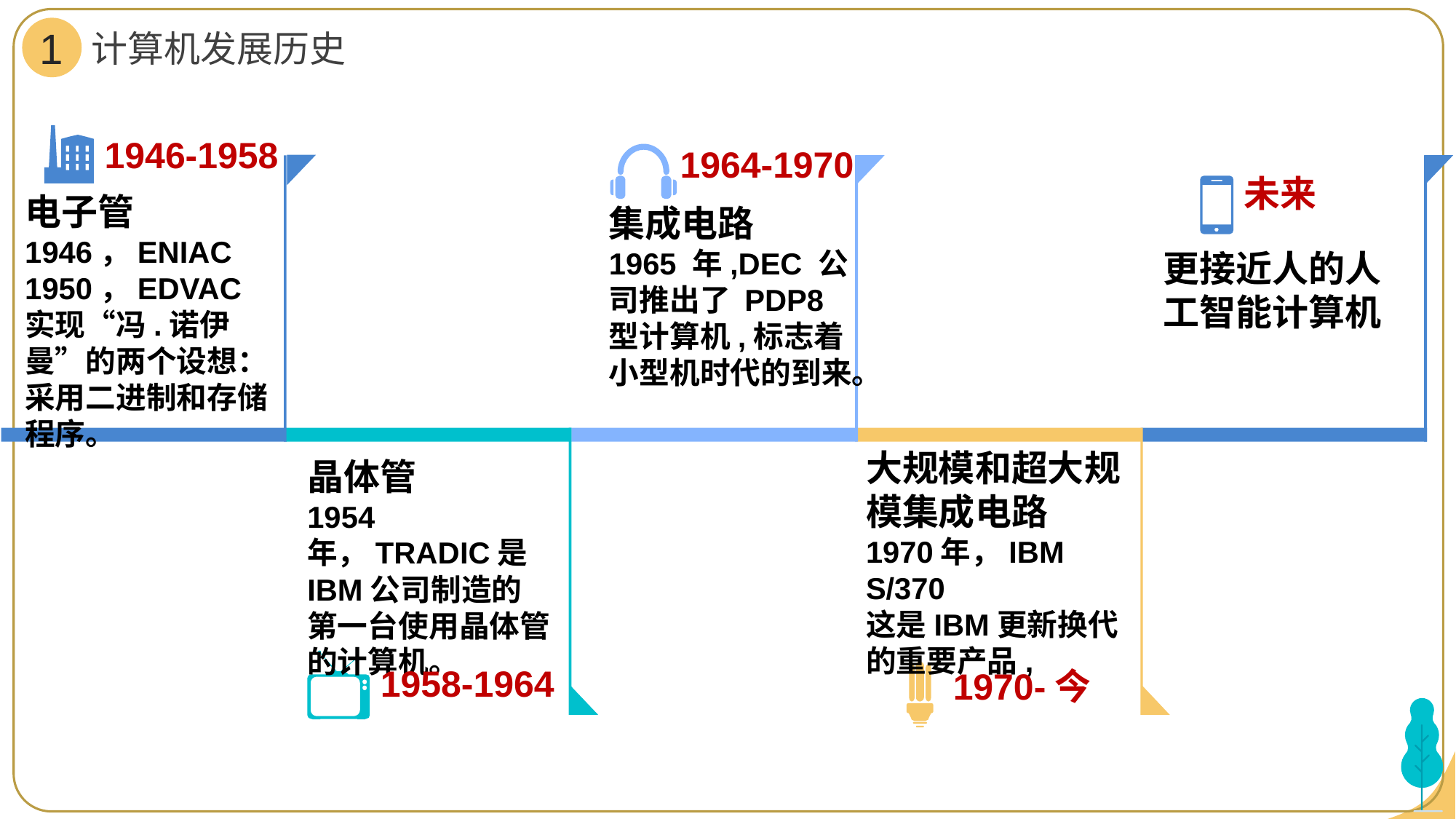

计算机发展历史
1

1946-1958
1964-1970

未来

电子管
1946，ENIAC
1950，EDVAC实现“冯.诺伊曼”的两个设想：采用二进制和存储程序。
集成电路
1965 年,DEC 公司推出了 PDP8 型计算机,标志着小型机时代的到来。

更接近人的人工智能计算机

大规模和超大规模集成电路
1970年，IBM S/370
这是IBM更新换代的重要产品,
晶体管
1954年，TRADIC是IBM公司制造的第一台使用晶体管的计算机。

1958-1964
1970-今